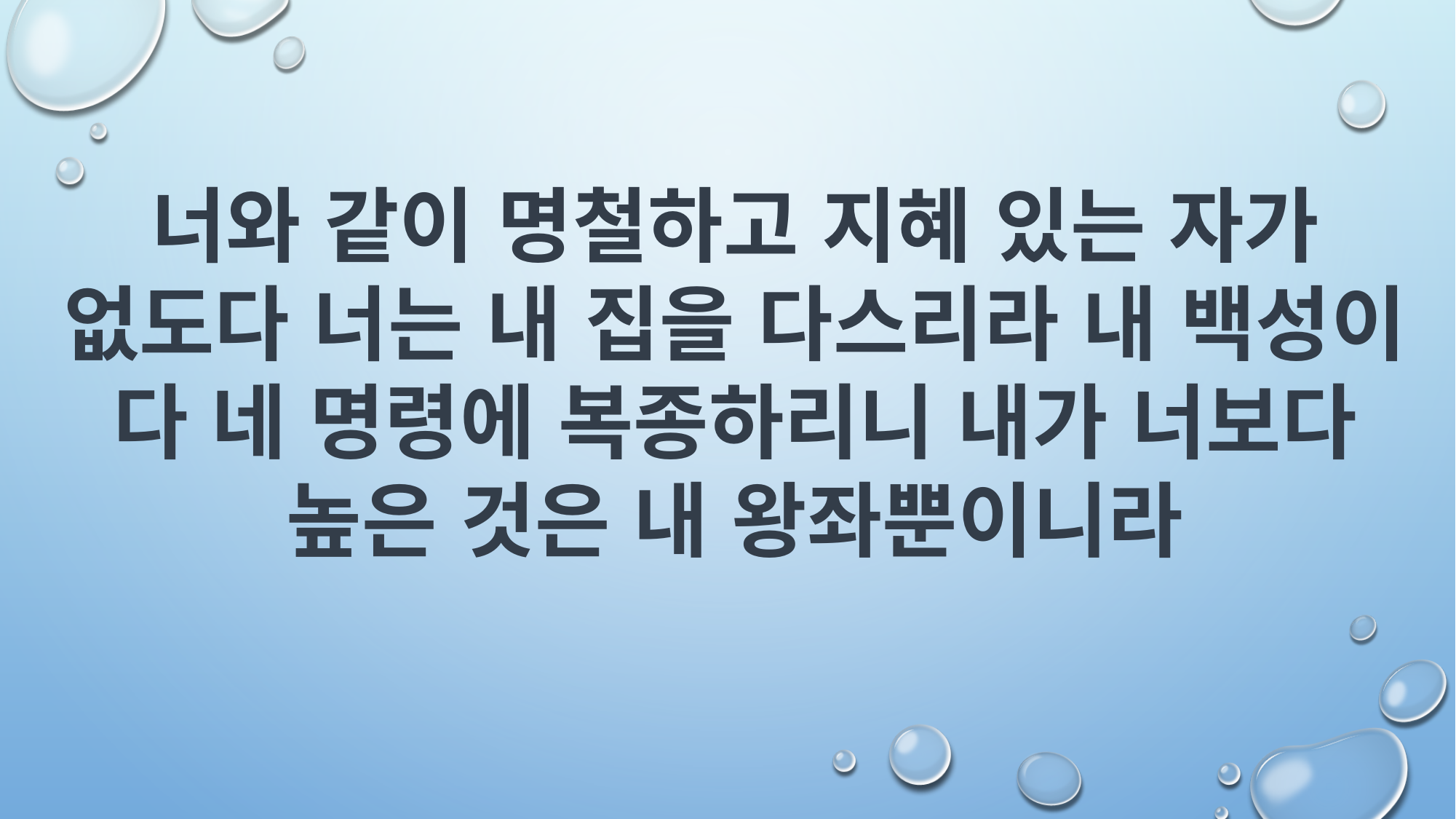

너와 같이 명철하고 지혜 있는 자가 없도다 너는 내 집을 다스리라 내 백성이 다 네 명령에 복종하리니 내가 너보다 높은 것은 내 왕좌뿐이니라